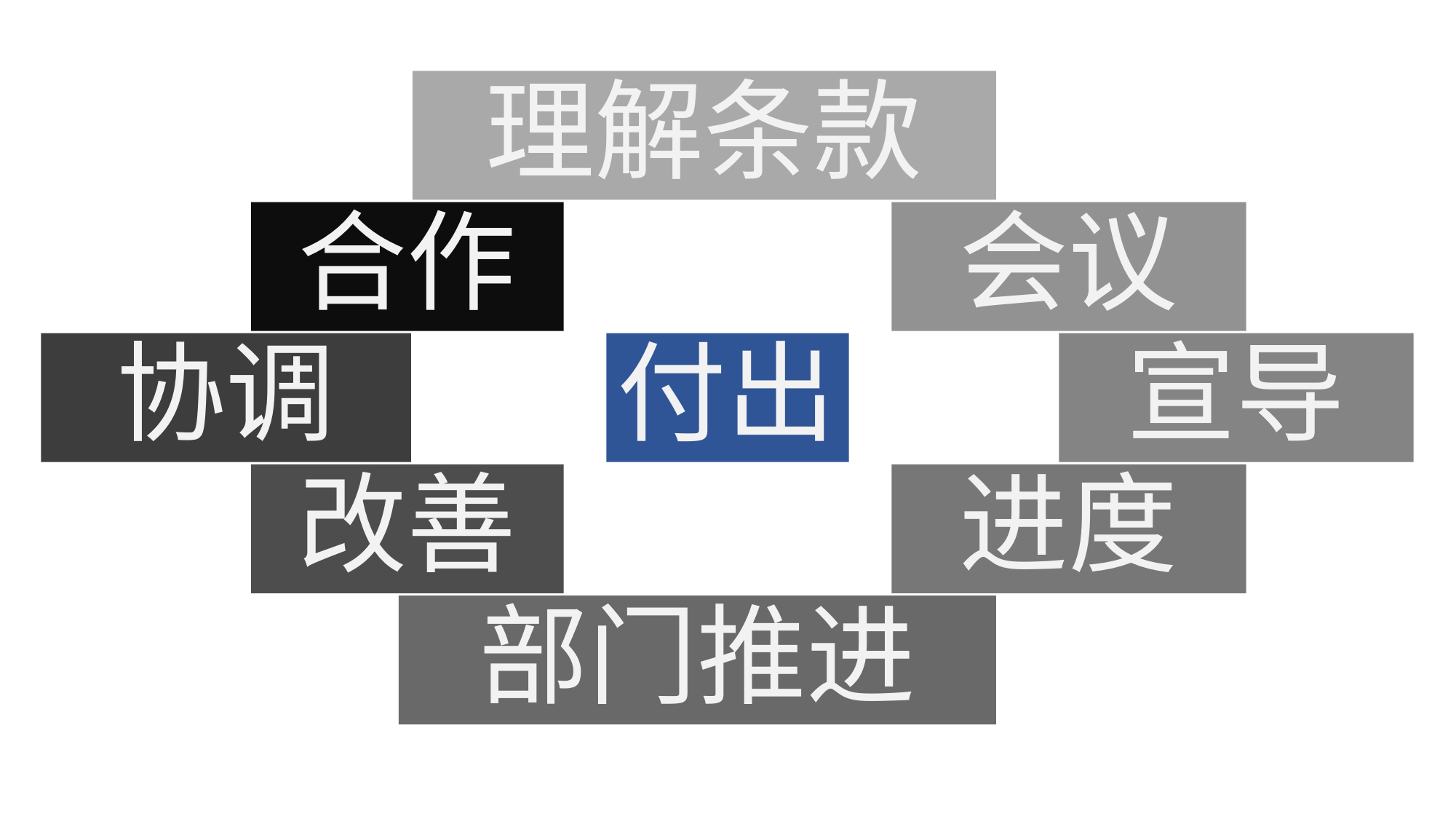

理解条款
合作
会议
协调
付出
宣导
改善
进度
部门推进